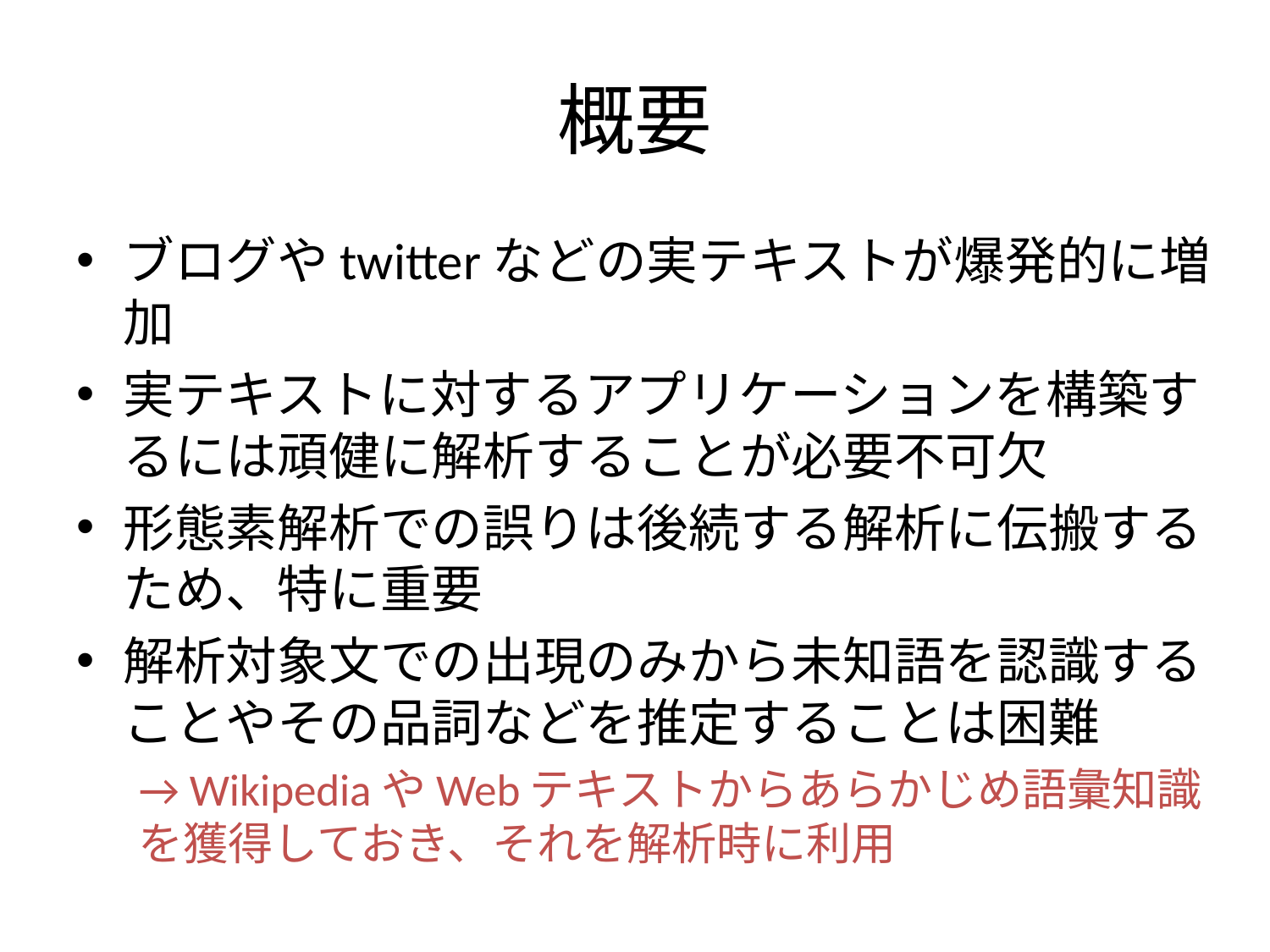

# 概要
ブログやtwitterなどの実テキストが爆発的に増加
実テキストに対するアプリケーションを構築するには頑健に解析することが必要不可欠
形態素解析での誤りは後続する解析に伝搬するため、特に重要
解析対象文での出現のみから未知語を認識することやその品詞などを推定することは困難
→ WikipediaやWebテキストからあらかじめ語彙知識を獲得しておき、それを解析時に利用